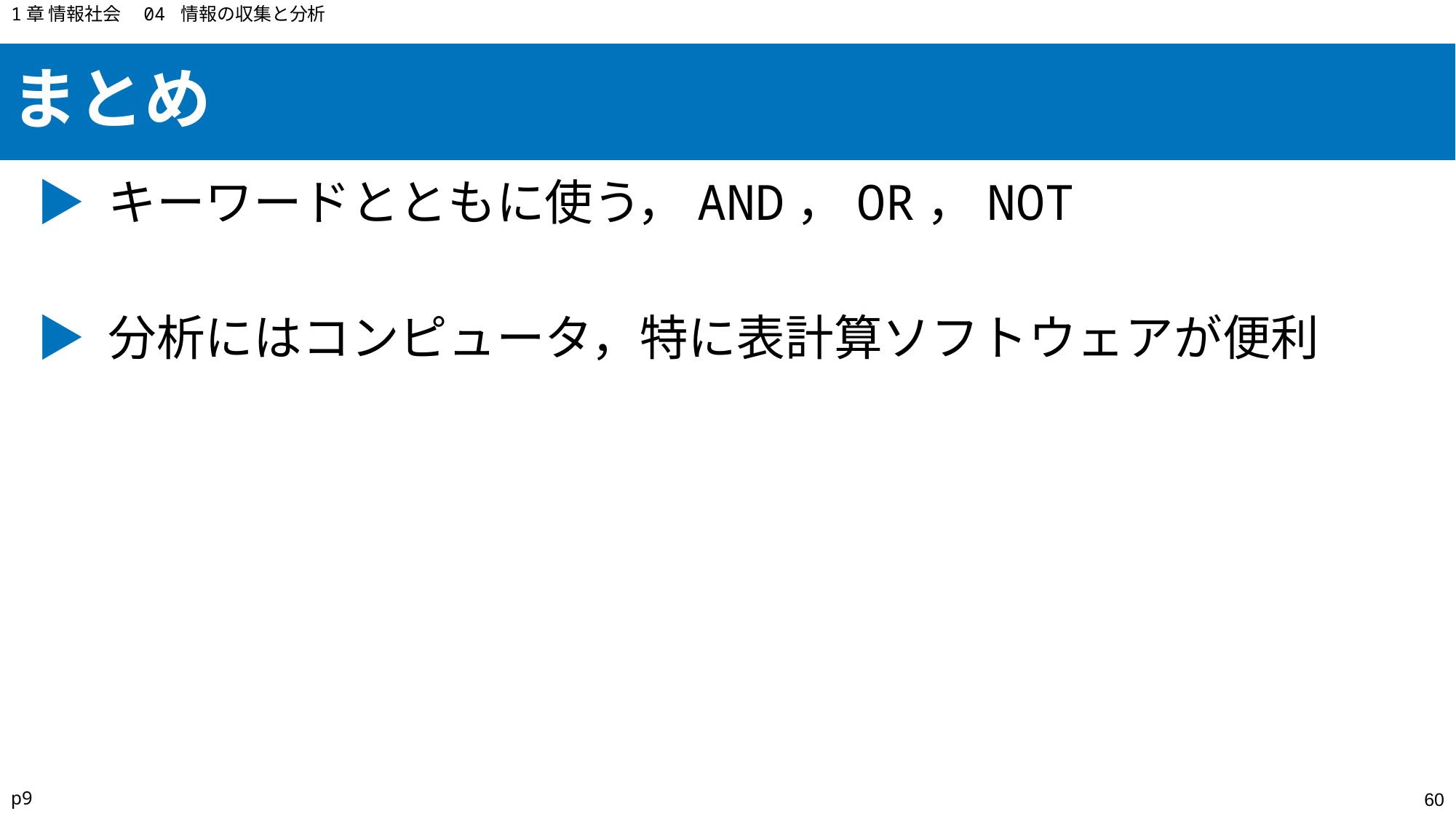

1章 情報社会　04 情報の収集と分析

まとめ
▶ キーワードとともに使う，AND，OR，NOT

▶ 分析にはコンピュータ，特に表計算ソフトウェアが便利
p9
60